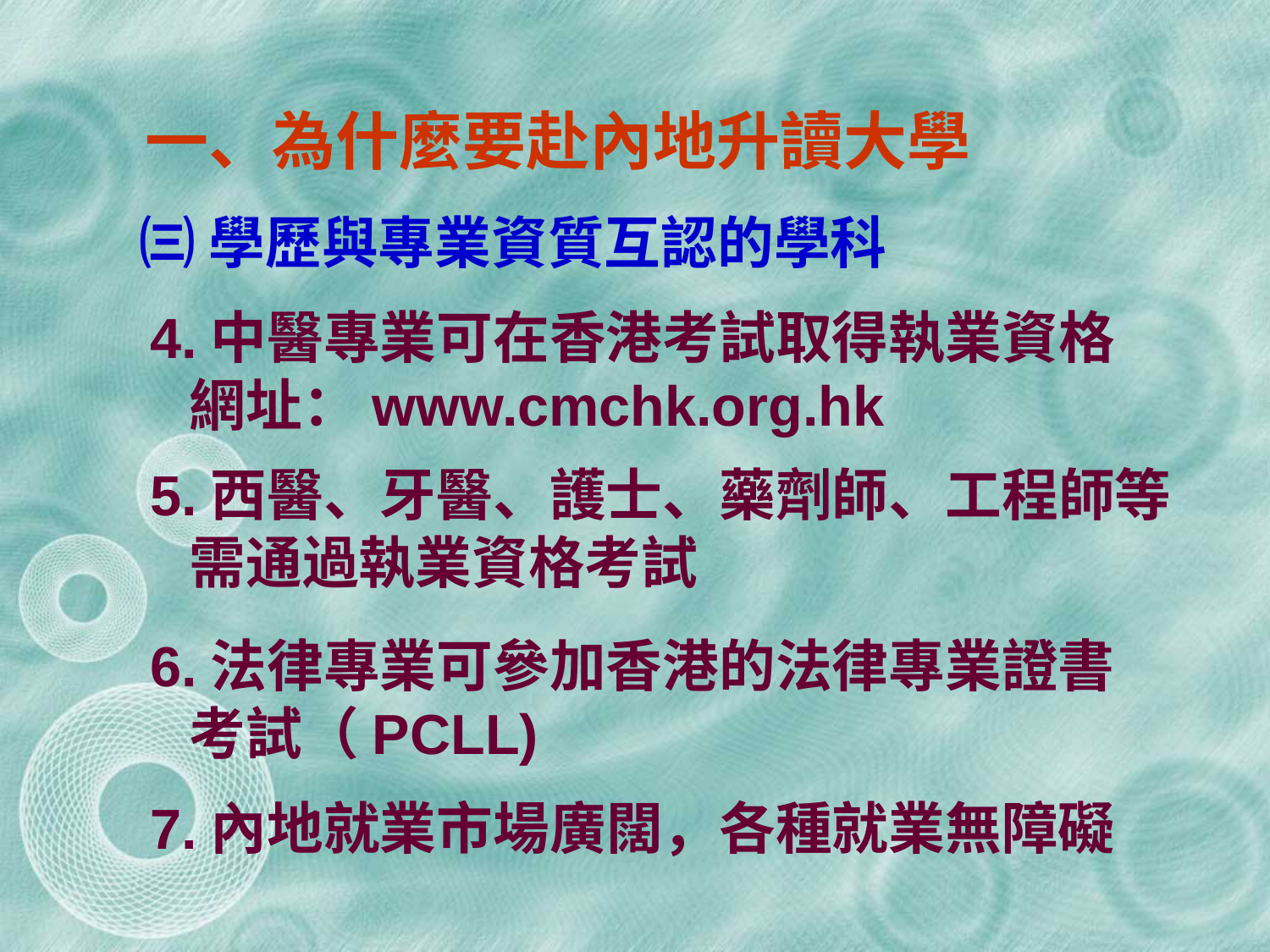

一、為什麼要赴內地升讀大學
㈢ 學歷與專業資質互認的學科
4.中醫專業可在香港考試取得執業資格
  網址：www.cmchk.org.hk
5.西醫、牙醫、護士、藥劑師、工程師等
  需通過執業資格考試
6.法律專業可參加香港的法律專業證書
  考試（PCLL)

7.內地就業市場廣闊，各種就業無障礙